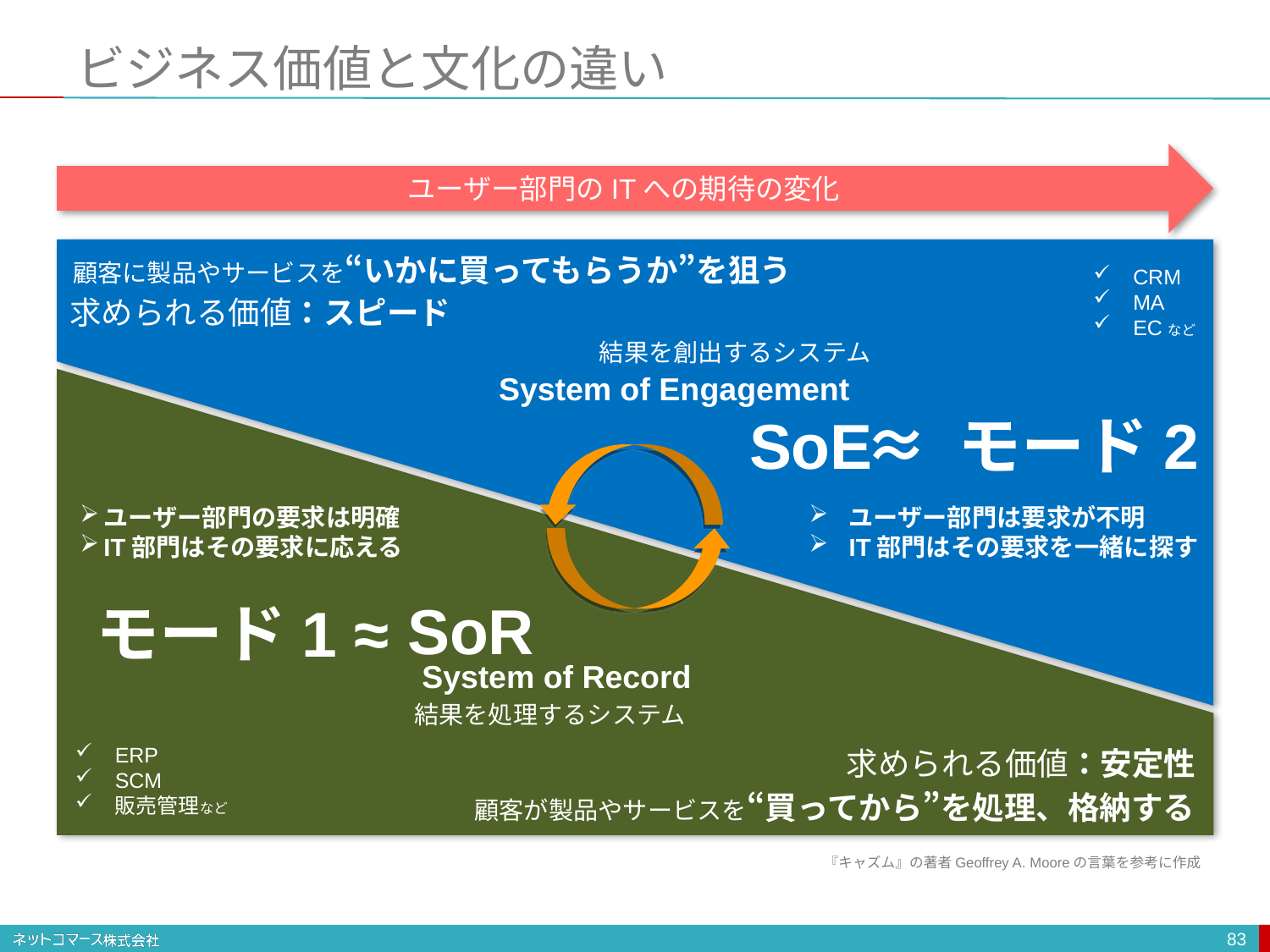

# ビジネス価値と文化の違い
ユーザー部門のITへの期待の変化

顧客に製品やサービスを“いかに買ってもらうか”を狙う
CRM
MA
ECなど
求められる価値：スピード
結果を創出するシステム
System of Engagement

≈ モード2
SoE

ユーザー部門は要求が不明
IT部門はその要求を一緒に探す
ユーザー部門の要求は明確
IT部門はその要求に応える
SoR
モード1 ≈
System of Record
結果を処理するシステム
ERP
SCM
販売管理など
求められる価値：安定性
顧客が製品やサービスを“買ってから”を処理、格納する
『キャズム』の著者Geoffrey A. Mooreの言葉を参考に作成
83